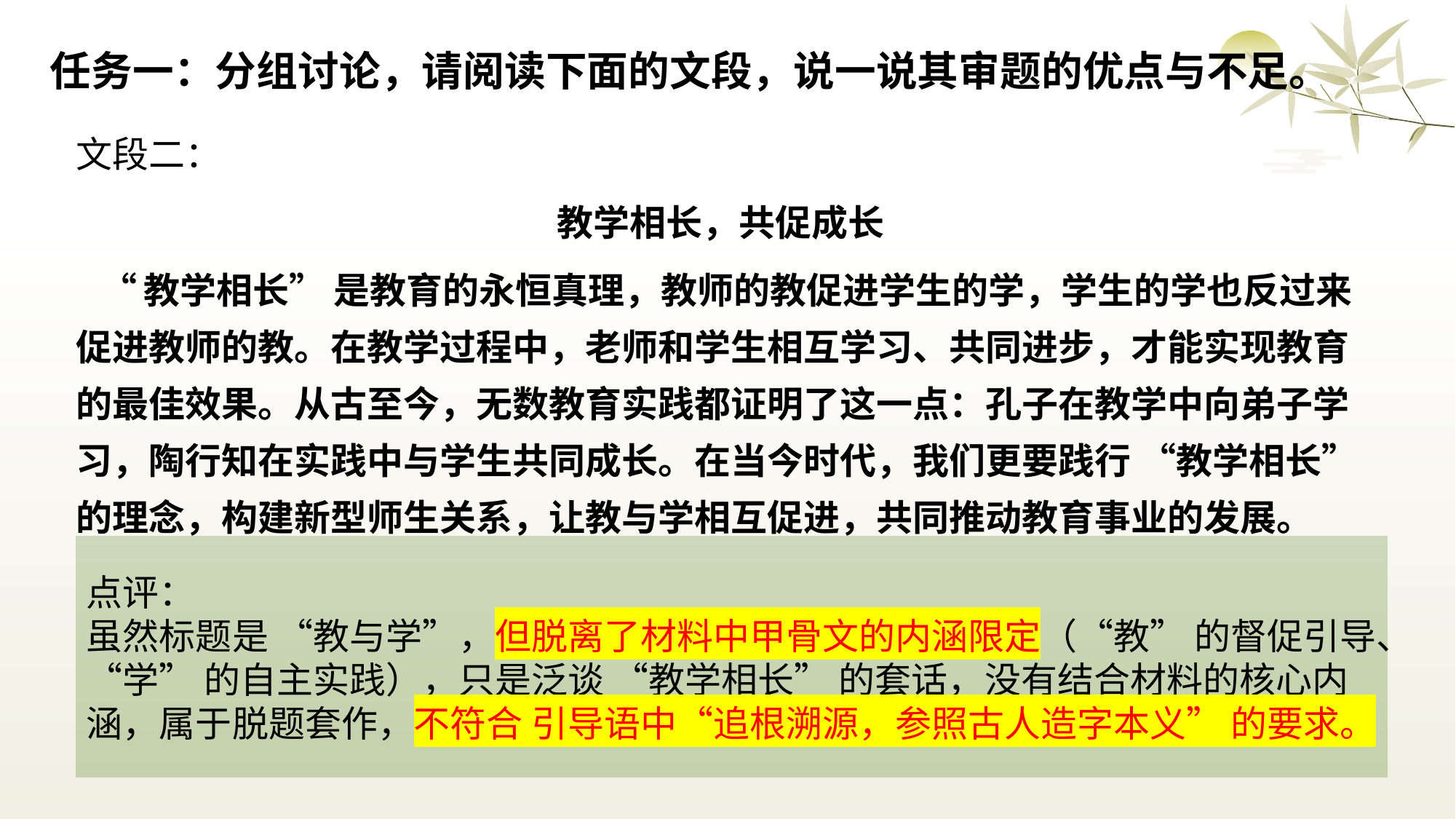

# 任务一：分组讨论，请阅读下面的文段，说一说其审题的优点与不足。
文段二：
教学相长，共促成长
   “教学相长” 是教育的永恒真理，教师的教促进学生的学，学生的学也反过来促进教师的教。在教学过程中，老师和学生相互学习、共同进步，才能实现教育的最佳效果。从古至今，无数教育实践都证明了这一点：孔子在教学中向弟子学习，陶行知在实践中与学生共同成长。在当今时代，我们更要践行 “教学相长” 的理念，构建新型师生关系，让教与学相互促进，共同推动教育事业的发展。
点评：
虽然标题是 “教与学”，但脱离了材料中甲骨文的内涵限定（“教” 的督促引导、“学” 的自主实践），只是泛谈 “教学相长” 的套话，没有结合材料的核心内涵，属于脱题套作，不符合 引导语中“追根溯源，参照古人造字本义” 的要求。